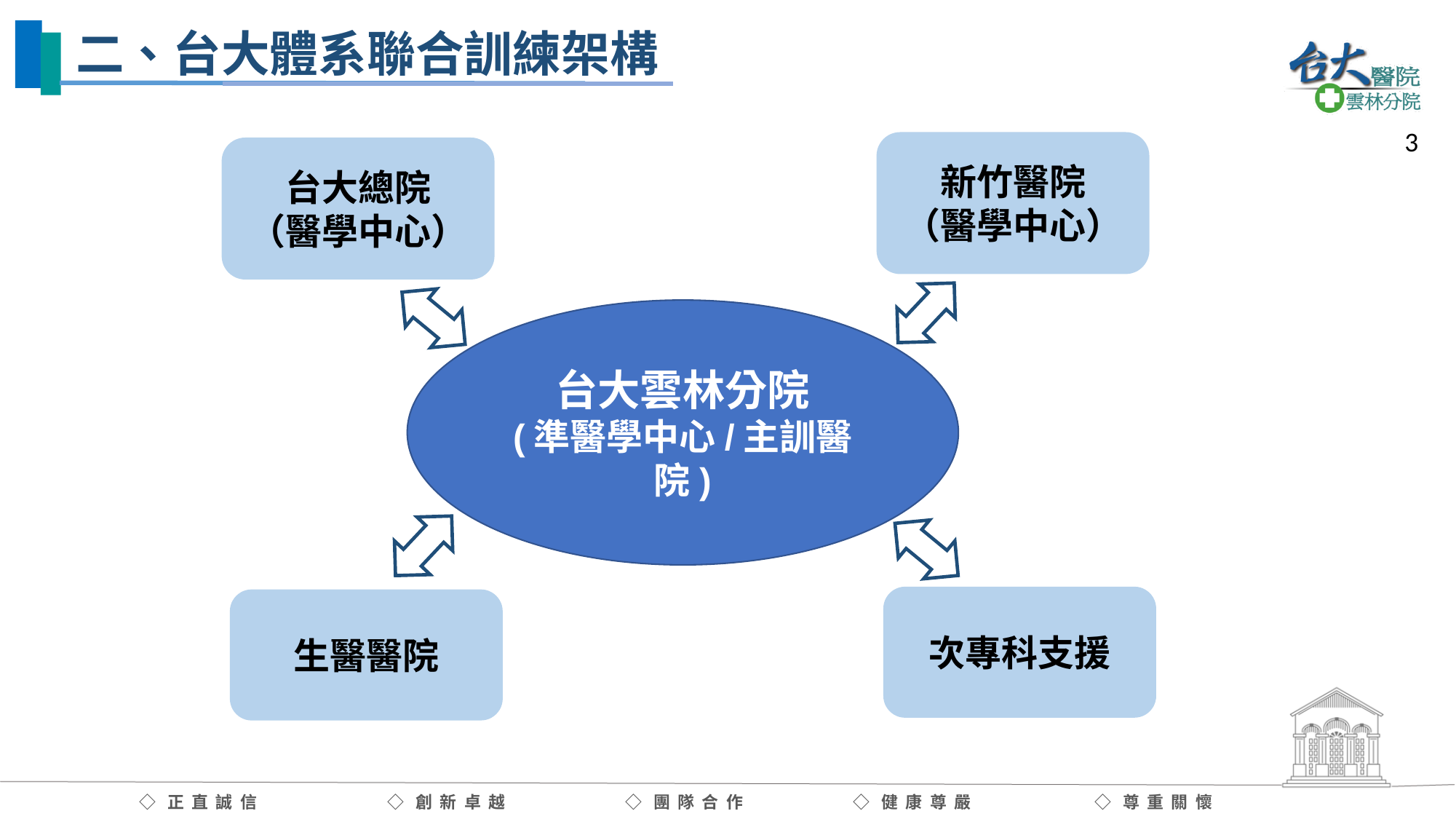

# 二、台大體系聯合訓練架構
3
新竹醫院
（醫學中心）
台大總院
（醫學中心）

台大雲林分院
(準醫學中心/主訓醫院)

次專科支援
生醫醫院